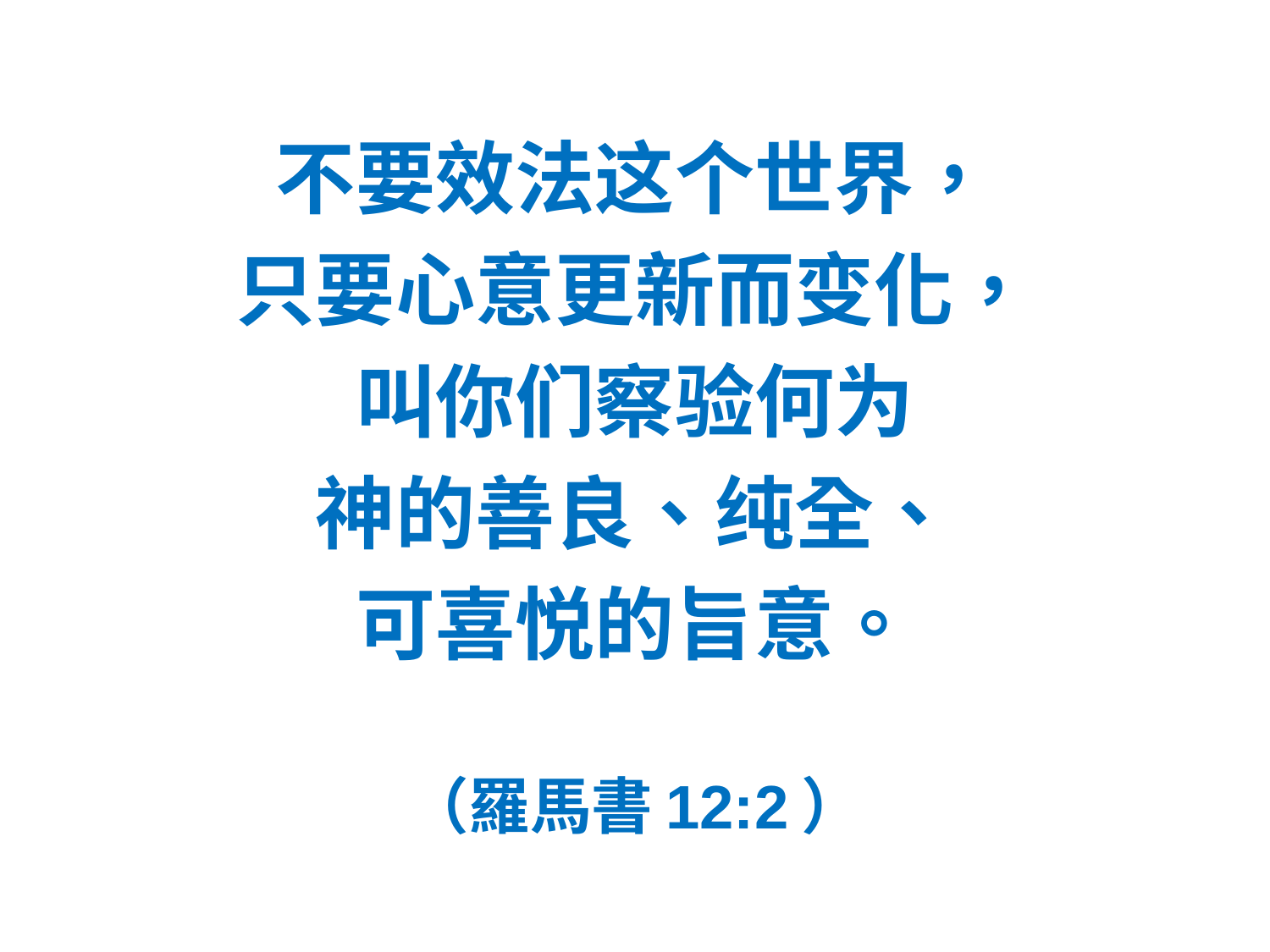

#
不要效法这个世界，
只要心意更新而变化，
叫你们察验何为
神的善良、纯全、
可喜悦的旨意。

（羅馬書12:2）